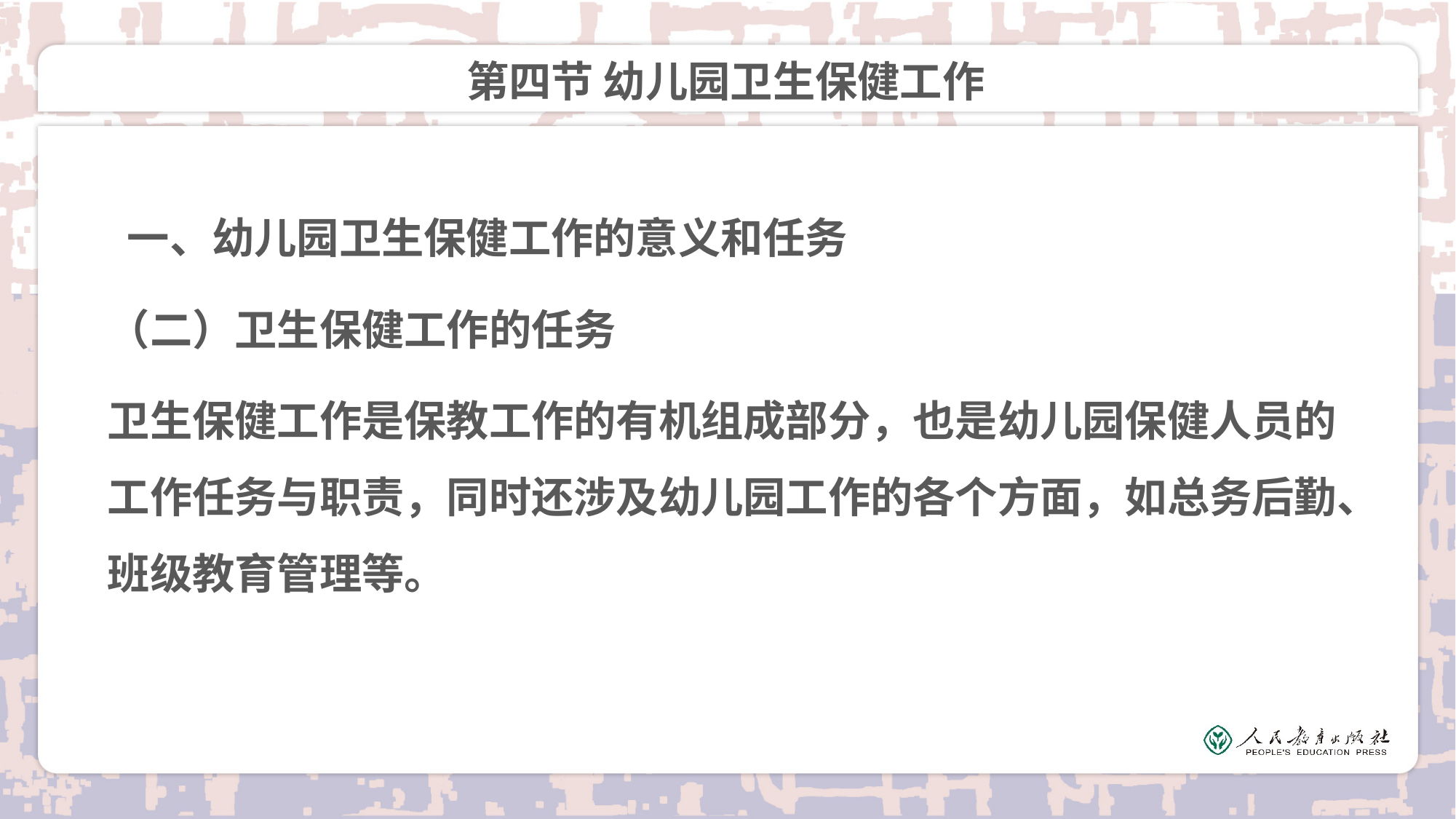

# 第四节 幼儿园卫生保健工作
 一、幼儿园卫生保健工作的意义和任务
（二）卫生保健工作的任务
卫生保健工作是保教工作的有机组成部分，也是幼儿园保健人员的工作任务与职责，同时还涉及幼儿园工作的各个方面，如总务后勤、班级教育管理等。